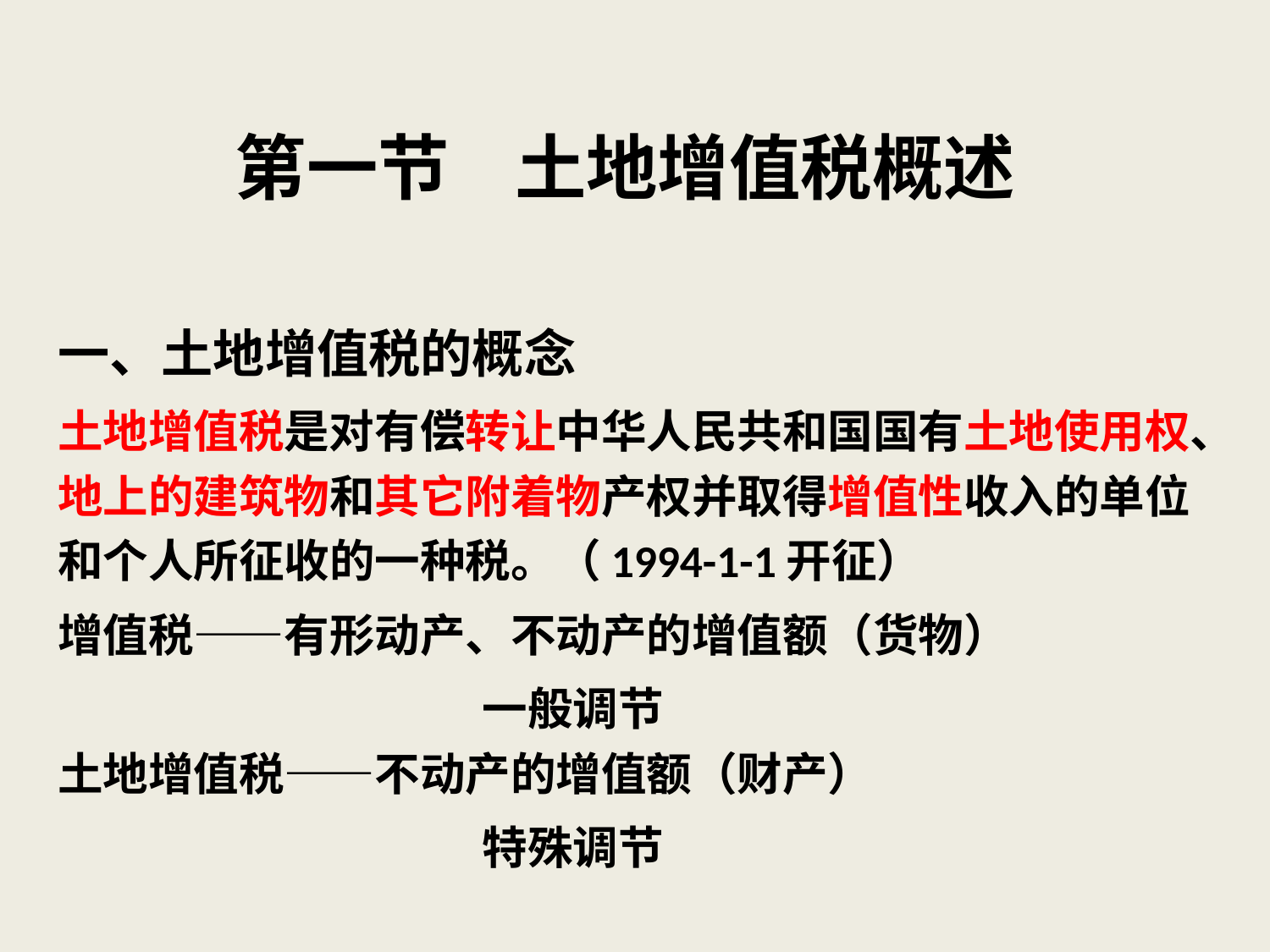

第一节    土地增值税概述

一、土地增值税的概念
土地增值税是对有偿转让中华人民共和国国有土地使用权、地上的建筑物和其它附着物产权并取得增值性收入的单位和个人所征收的一种税。（1994-1-1开征）
增值税——有形动产、不动产的增值额（货物）
                                        一般调节                                                土地增值税——不动产的增值额（财产）
                                        特殊调节